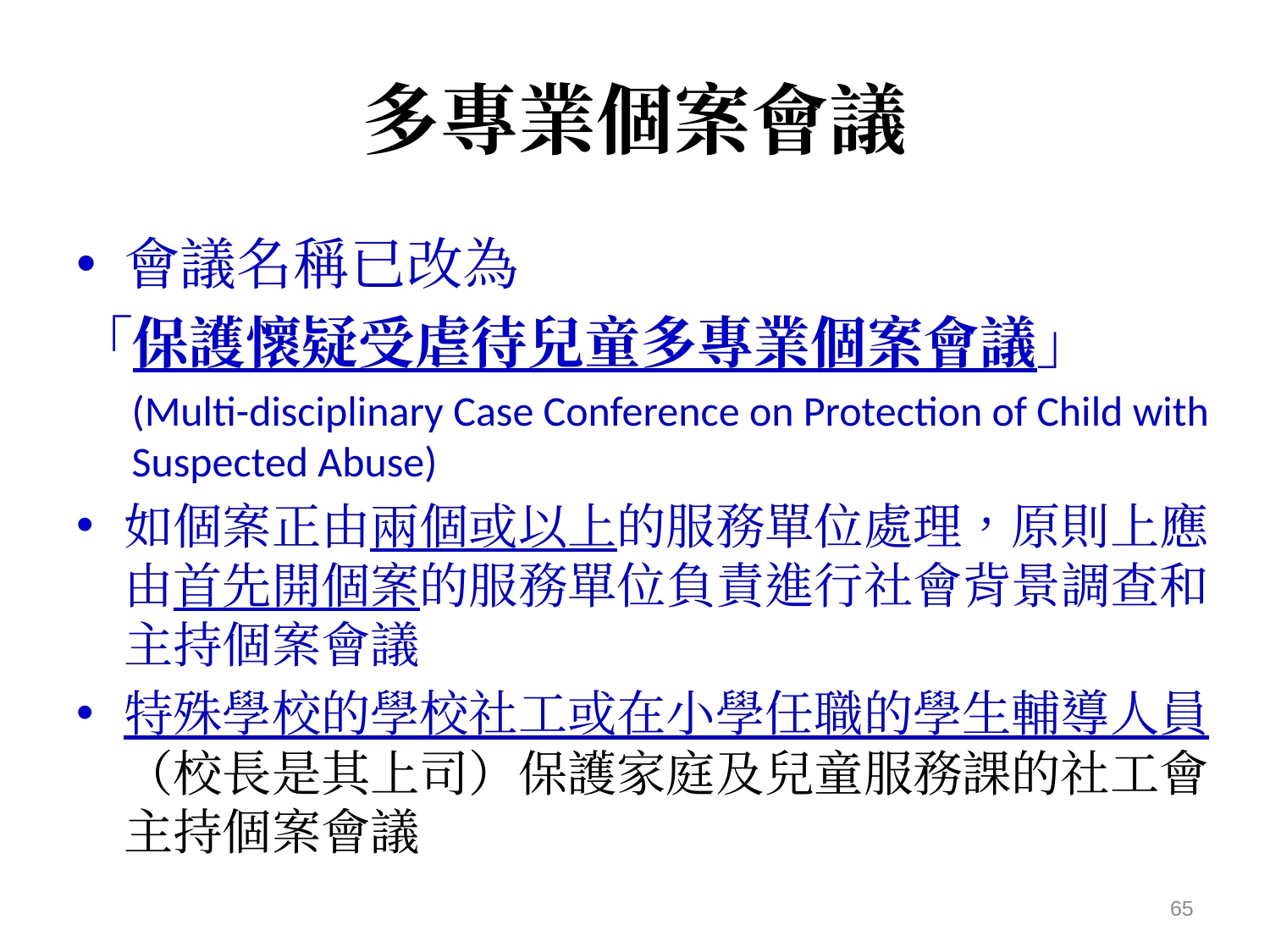

# 多專業個案會議
會議名稱已改為
「保護懷疑受虐待兒童多專業個案會議」
(Multi-disciplinary Case Conference on Protection of Child with Suspected Abuse)
如個案正由兩個或以上的服務單位處理，原則上應由首先開個案的服務單位負責進行社會背景調查和主持個案會議
特殊學校的學校社工或在小學任職的學生輔導人員（校長是其上司）保護家庭及兒童服務課的社工會主持個案會議

65